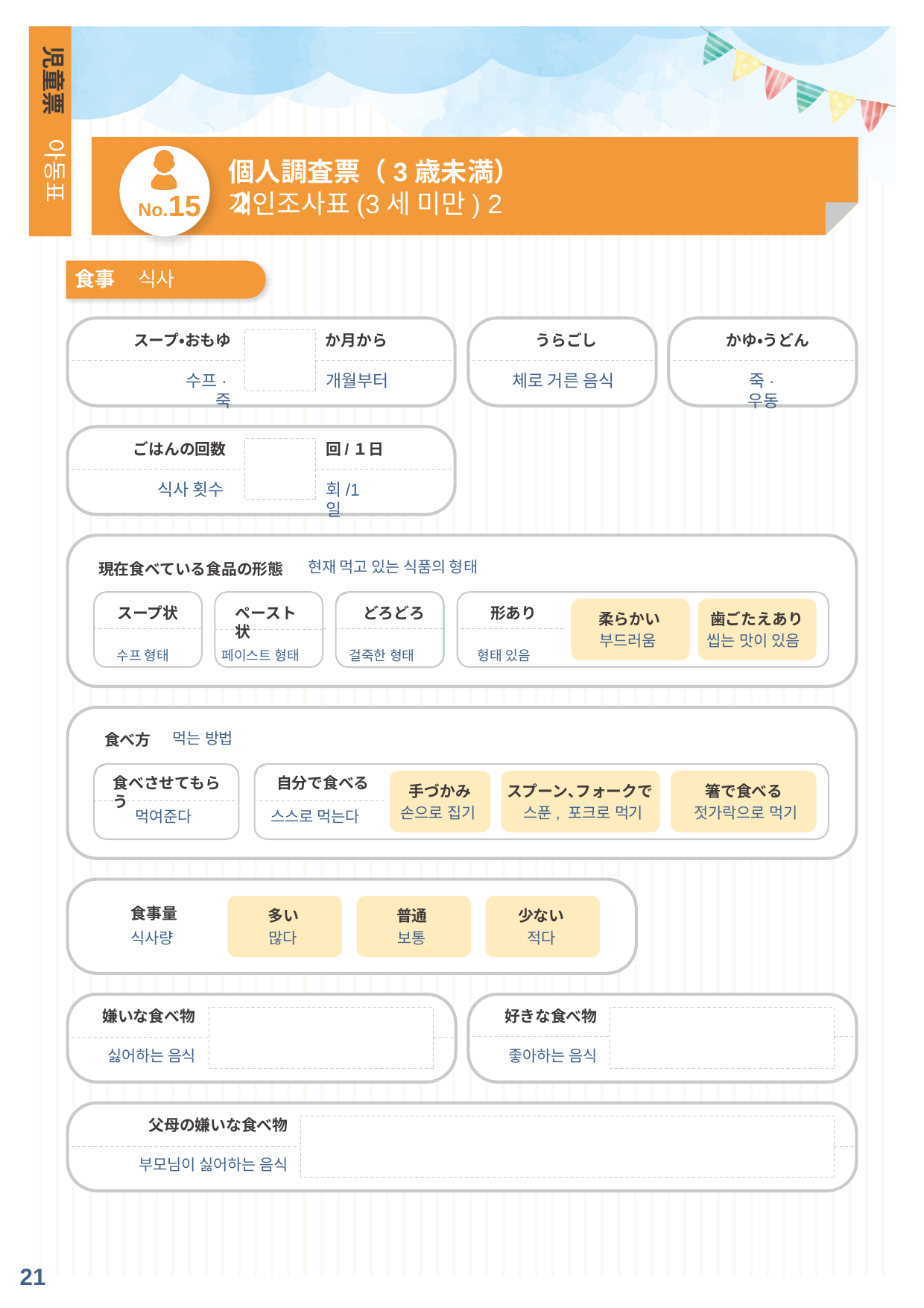

児童票

아동표
個人調査票（3歳未満）２
No.15
개인조사표(3세 미만) 2
食事	식사

スープ・おもゆ
か月から
うらごし
かゆ・うどん

수프·죽
개월부터
체로 거른 음식
죽·우동
ごはんの回数
回/１日

식사 횟수
회/1일

현재 먹고 있는 식품의 형태
現在食べている食品の形態

スープ状
ペースト状
どろどろ
形あり
歯ごたえあり
柔らかい
S

부드러움
씹는 맛이 있음
수프 형태
페이스트 형태
걸죽한 형태
형태 있음

먹는 방법
食べ方

食べさせてもらう
自分で食べる
手づかみ
スプーン､フォークで
箸で食べる

손으로 집기
스푼, 포크로 먹기
젓가락으로 먹기
먹여준다
스스로 먹는다

食事量
식사량
多い
많다
普通
보통
少ない
적다

嫌いな食べ物
好きな食べ物

싫어하는 음식
좋아하는 음식
父母の嫌いな食べ物
부모님이 싫어하는 음식

21